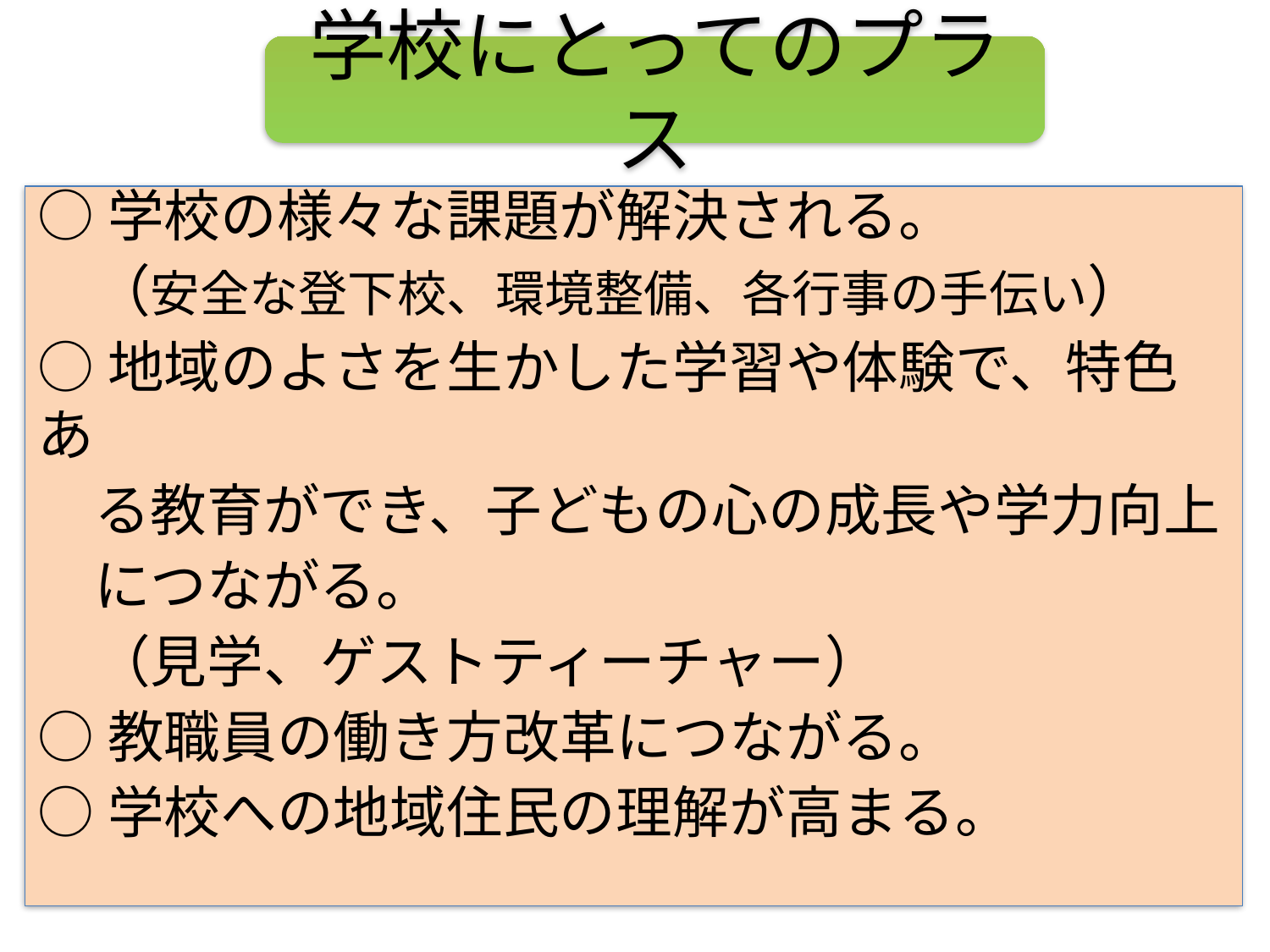

学校にとってのプラス
○学校の様々な課題が解決される。
　（安全な登下校、環境整備、各行事の手伝い）
○地域のよさを生かした学習や体験で、特色あ
　る教育ができ、子どもの心の成長や学力向上
　につながる。
　（見学、ゲストティーチャー）
○教職員の働き方改革につながる。
○学校への地域住民の理解が高まる。